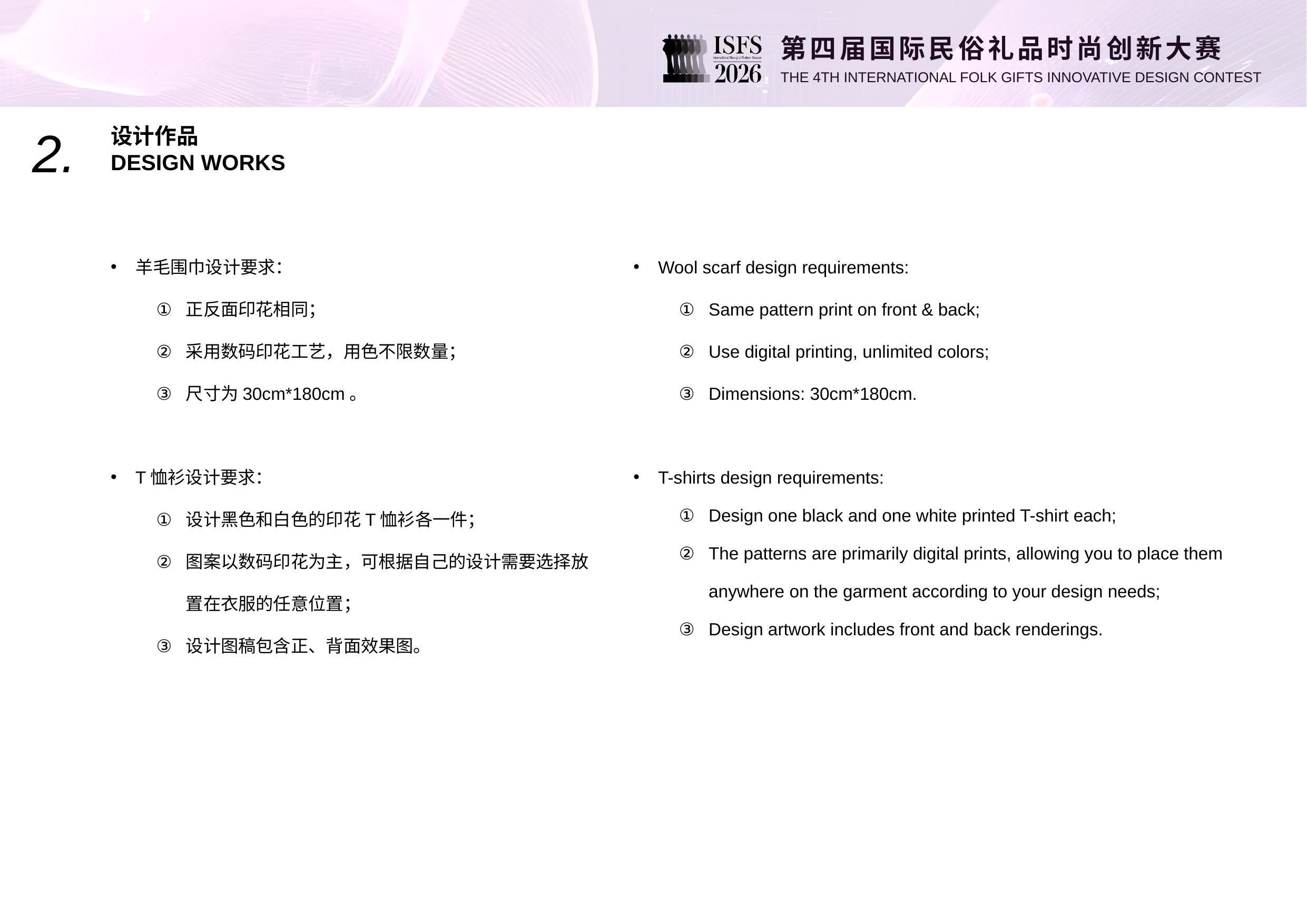

2.
设计作品
DESIGN WORKS
羊毛围巾设计要求：
正反面印花相同；
采用数码印花工艺，用色不限数量；
尺寸为30cm*180cm。

T恤衫设计要求：
设计黑色和白色的印花T恤衫各一件；
图案以数码印花为主，可根据自己的设计需要选择放置在衣服的任意位置；
设计图稿包含正、背面效果图。

Wool scarf design requirements:
Same pattern print on front & back;
Use digital printing, unlimited colors;
Dimensions: 30cm*180cm.

T-shirts design requirements:
Design one black and one white printed T-shirt each;
The patterns are primarily digital prints, allowing you to place them anywhere on the garment according to your design needs;
Design artwork includes front and back renderings.